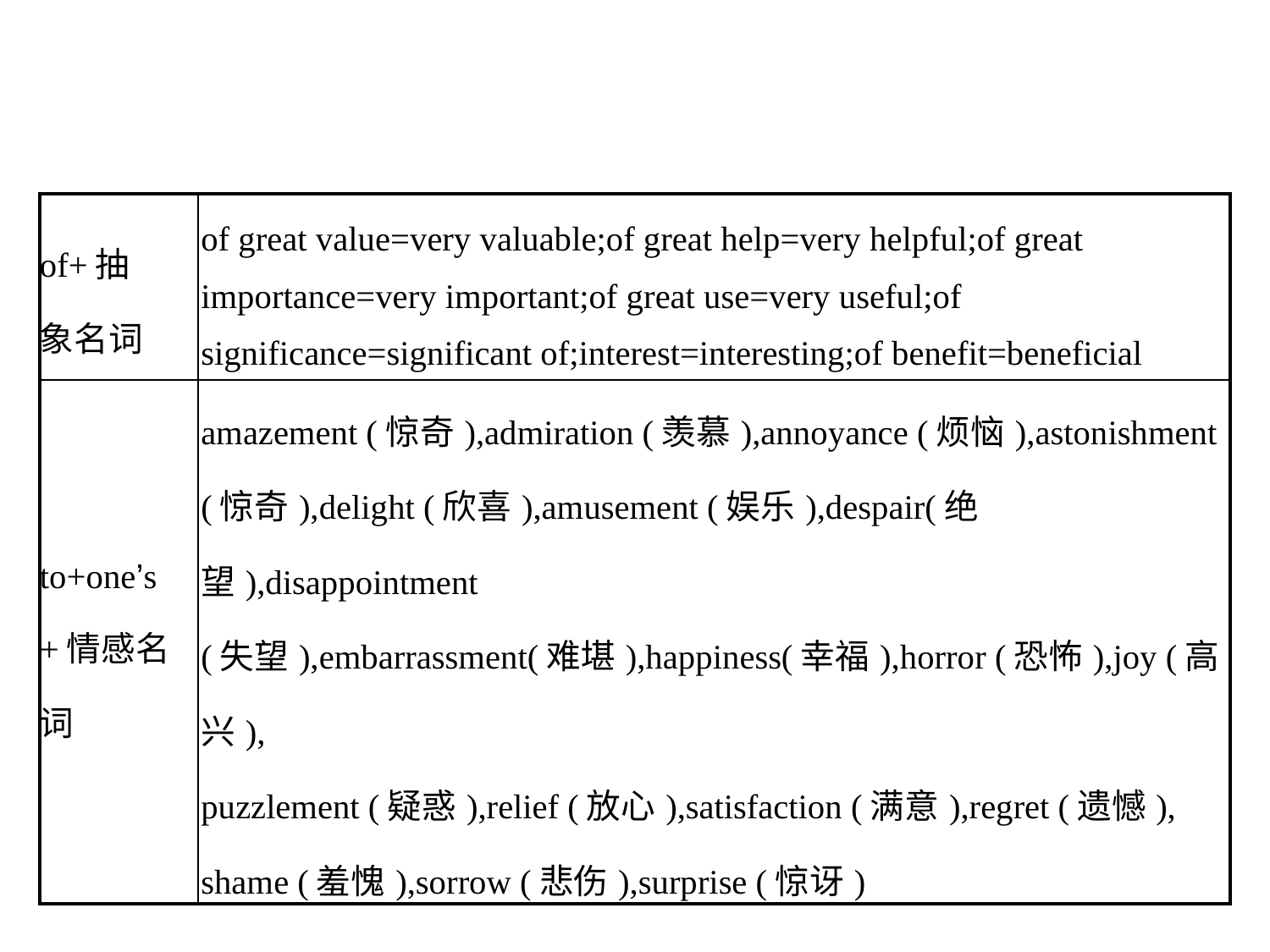

| of+抽 象名词 | of great value=very valuable;of great help=very helpful;of great importance=very important;of great use=very useful;of significance=significant of;interest=interesting;of benefit=beneficial |
| --- | --- |
| to+one’s +情感名词 | amazement (惊奇),admiration (羡慕),annoyance (烦恼),astonishment (惊奇),delight (欣喜),amusement (娱乐),despair(绝望),disappointment (失望),embarrassment(难堪),happiness(幸福),horror (恐怖),joy (高兴), puzzlement (疑惑),relief (放心),satisfaction (满意),regret (遗憾), shame (羞愧),sorrow (悲伤),surprise (惊讶) |